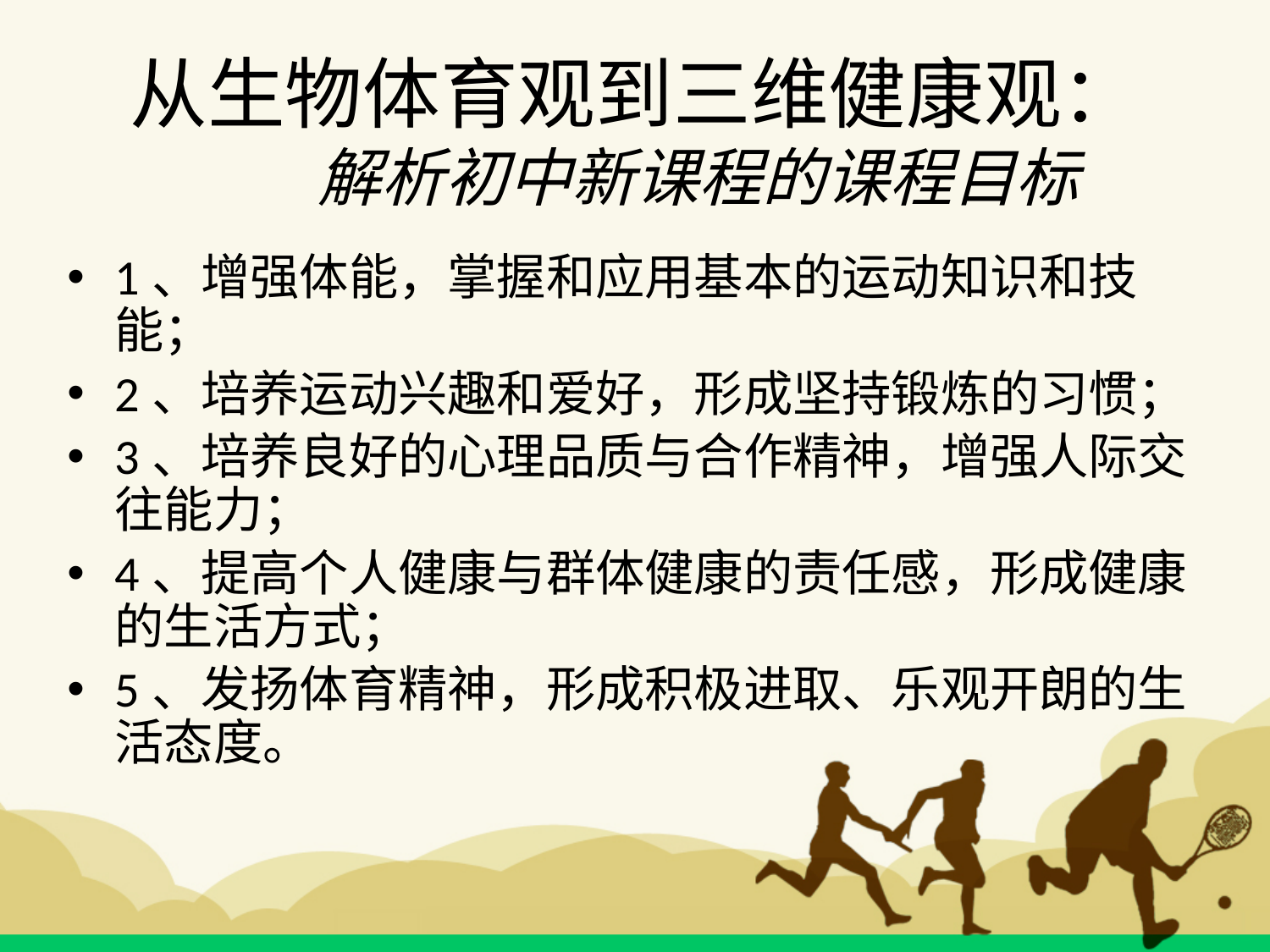

# 从生物体育观到三维健康观： 解析初中新课程的课程目标
1、增强体能，掌握和应用基本的运动知识和技能；
2、培养运动兴趣和爱好，形成坚持锻炼的习惯；
3、培养良好的心理品质与合作精神，增强人际交往能力；
4、提高个人健康与群体健康的责任感，形成健康的生活方式；
5、发扬体育精神，形成积极进取、乐观开朗的生活态度。